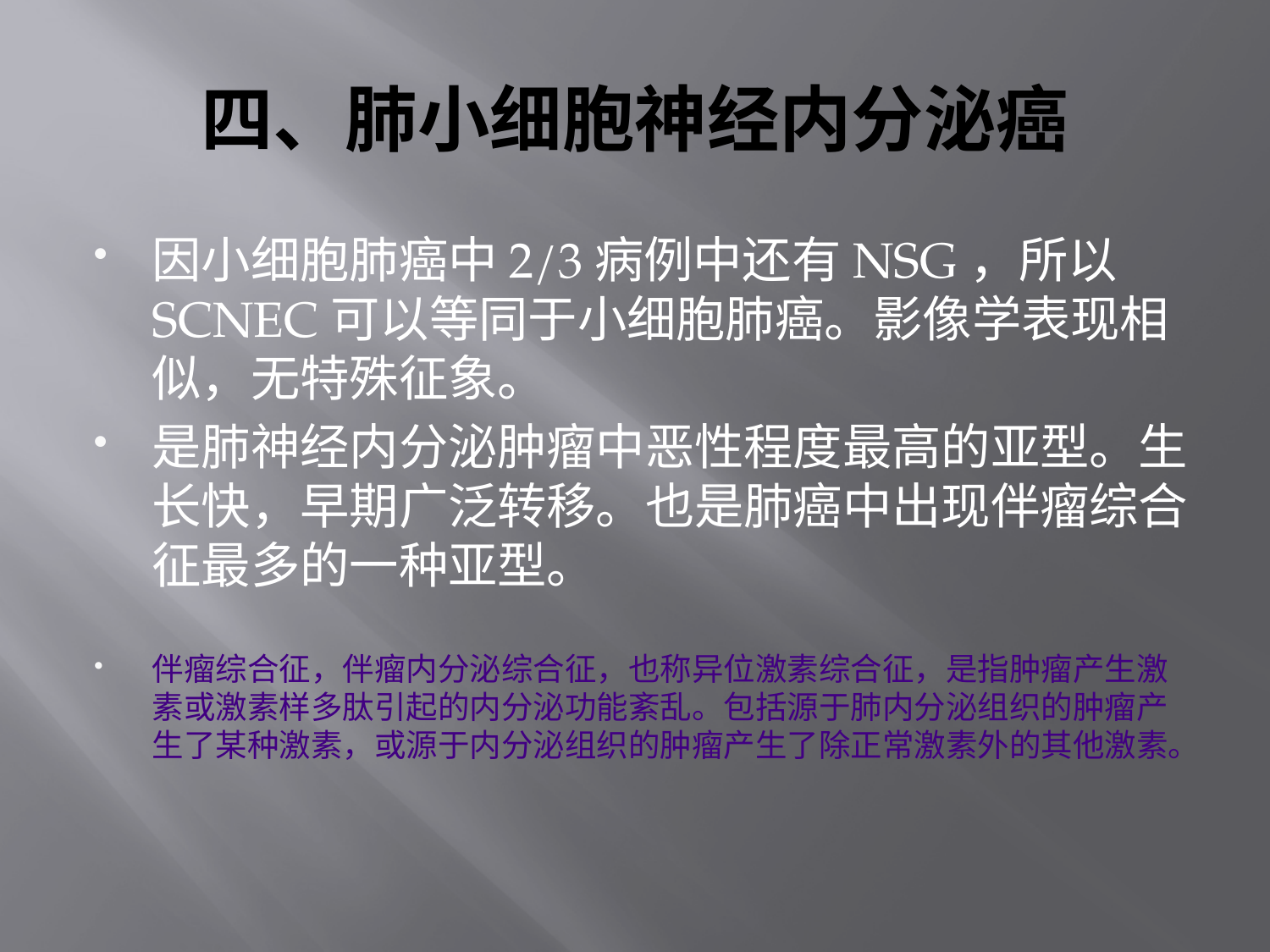

# 四、肺小细胞神经内分泌癌
因小细胞肺癌中2/3病例中还有NSG，所以SCNEC可以等同于小细胞肺癌。影像学表现相似，无特殊征象。
是肺神经内分泌肿瘤中恶性程度最高的亚型。生长快，早期广泛转移。也是肺癌中出现伴瘤综合征最多的一种亚型。

伴瘤综合征，伴瘤内分泌综合征，也称异位激素综合征，是指肿瘤产生激素或激素样多肽引起的内分泌功能紊乱。包括源于肺内分泌组织的肿瘤产生了某种激素，或源于内分泌组织的肿瘤产生了除正常激素外的其他激素。